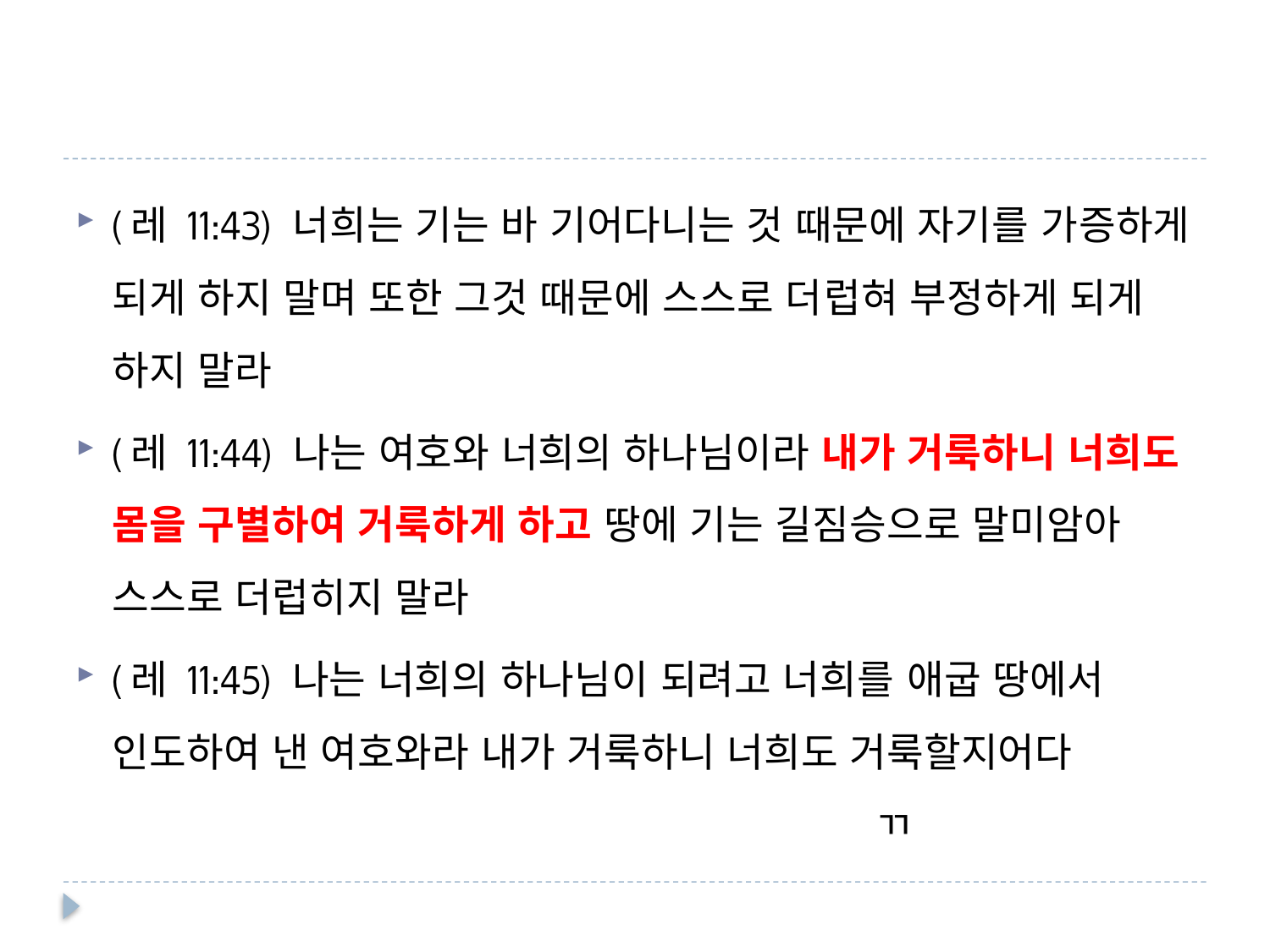

#
(레 11:43) 너희는 기는 바 기어다니는 것 때문에 자기를 가증하게 되게 하지 말며 또한 그것 때문에 스스로 더럽혀 부정하게 되게 하지 말라
(레 11:44) 나는 여호와 너희의 하나님이라 내가 거룩하니 너희도 몸을 구별하여 거룩하게 하고 땅에 기는 길짐승으로 말미암아 스스로 더럽히지 말라
(레 11:45) 나는 너희의 하나님이 되려고 너희를 애굽 땅에서 인도하여 낸 여호와라 내가 거룩하니 너희도 거룩할지어다                                                                               ㄲ